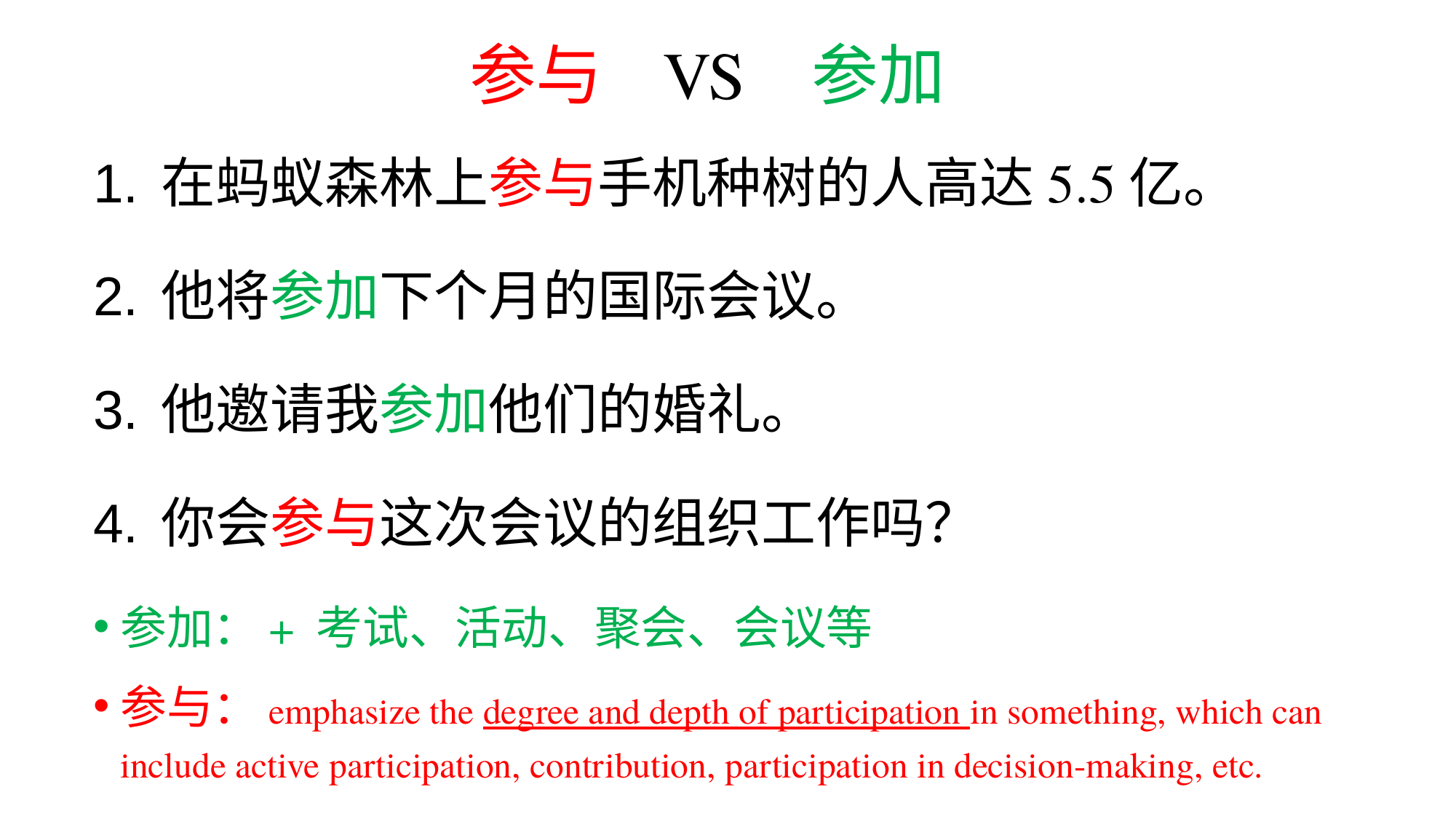

# 参与   VS   参加
在蚂蚁森林上参与手机种树的人高达5.5亿。
他将参加下个月的国际会议。
他邀请我参加他们的婚礼。
你会参与这次会议的组织工作吗？

参加：+ 考试、活动、聚会、会议等
参与：emphasize the degree and depth of participation in something, which can include active participation, contribution, participation in decision-making, etc.